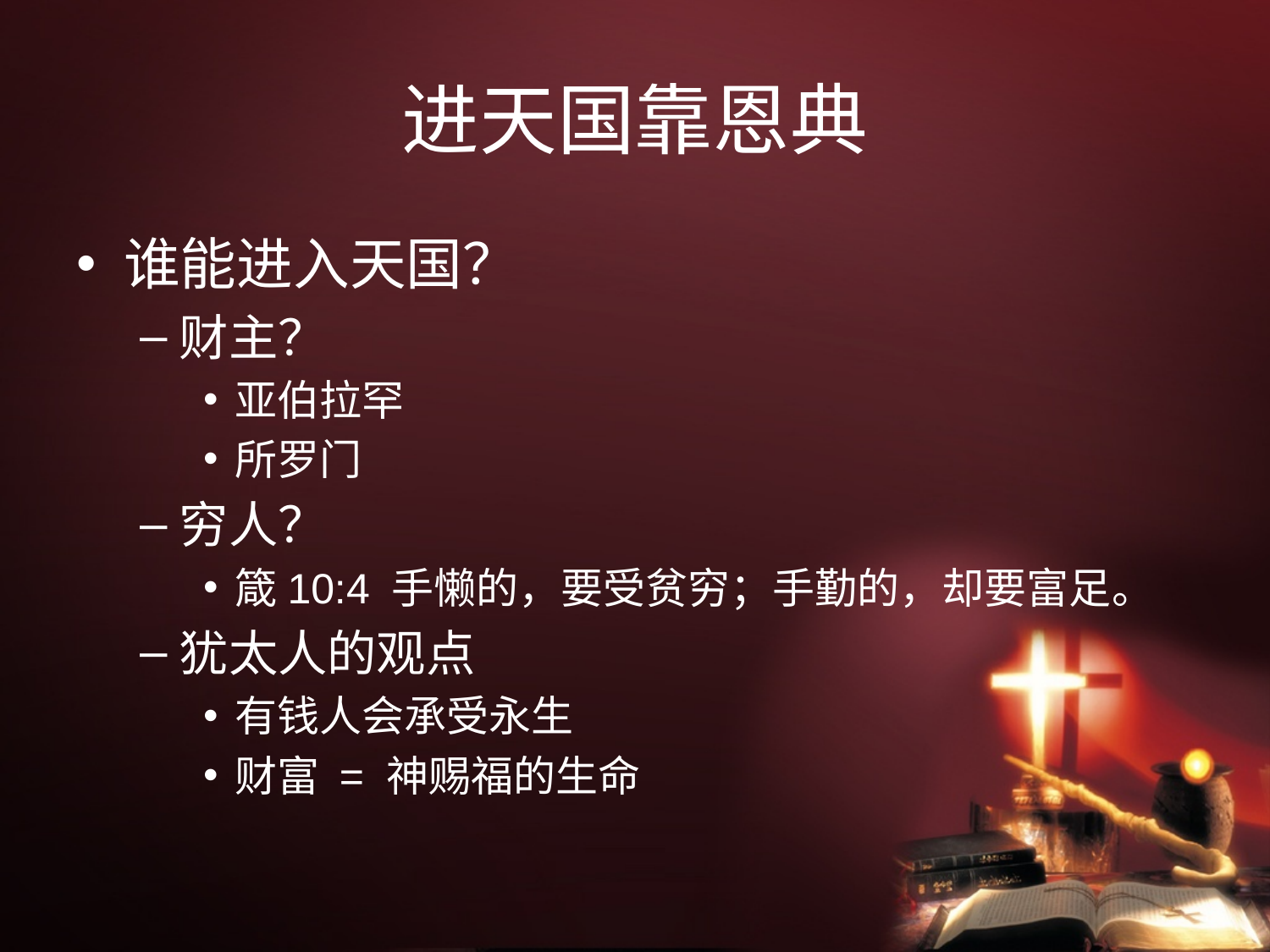

# 进天国靠恩典
谁能进入天国？
财主？
亚伯拉罕
所罗门
穷人？
箴10:4 手懒的，要受贫穷；手勤的，却要富足。
犹太人的观点
有钱人会承受永生
财富 = 神赐福的生命